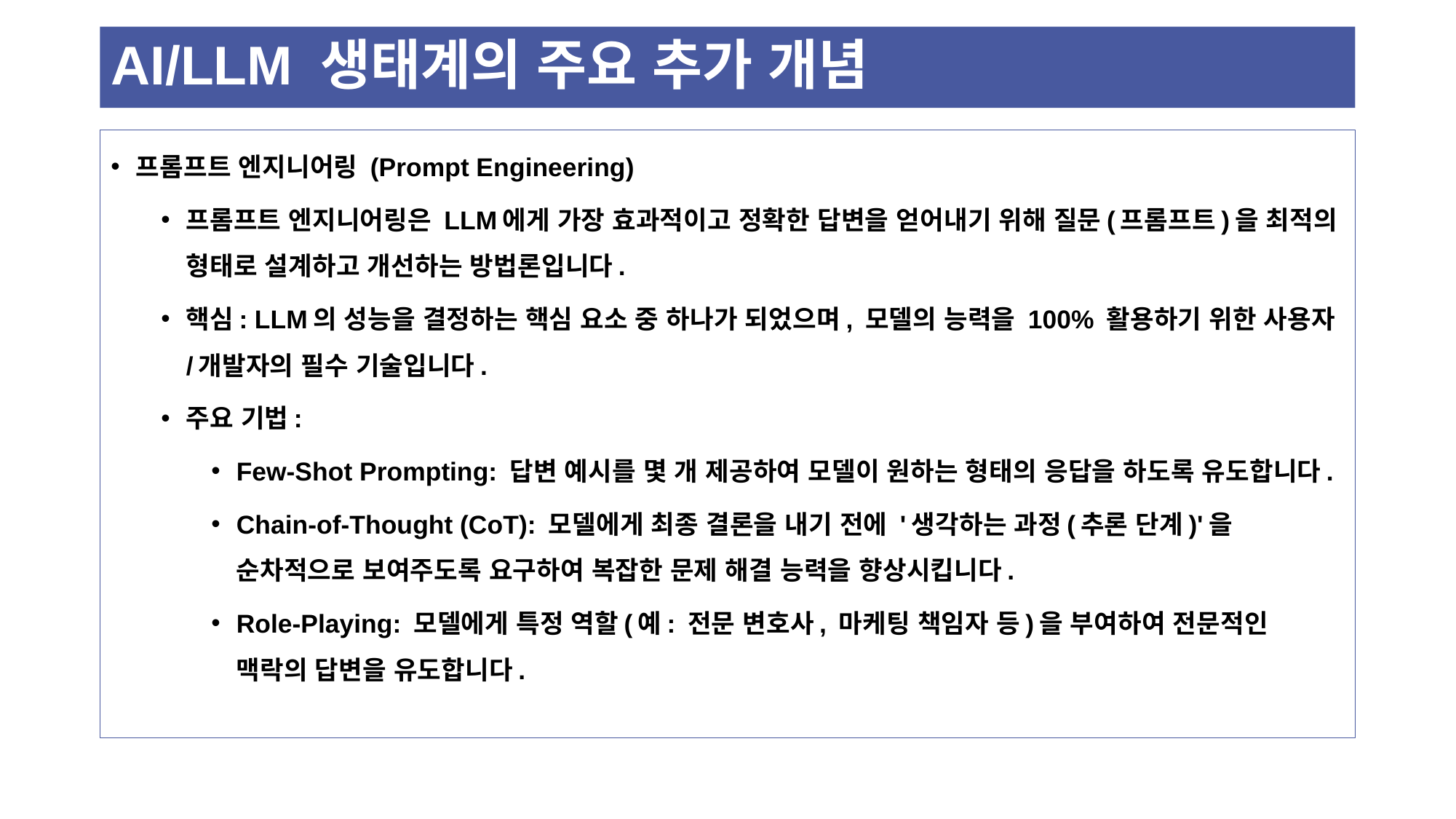

# AI/LLM 생태계의 주요 추가 개념
프롬프트 엔지니어링 (Prompt Engineering)
프롬프트 엔지니어링은 LLM에게 가장 효과적이고 정확한 답변을 얻어내기 위해 질문(프롬프트)을 최적의 형태로 설계하고 개선하는 방법론입니다.
핵심: LLM의 성능을 결정하는 핵심 요소 중 하나가 되었으며, 모델의 능력을 100% 활용하기 위한 사용자/개발자의 필수 기술입니다.
주요 기법:
Few-Shot Prompting: 답변 예시를 몇 개 제공하여 모델이 원하는 형태의 응답을 하도록 유도합니다.
Chain-of-Thought (CoT): 모델에게 최종 결론을 내기 전에 '생각하는 과정(추론 단계)'을 순차적으로 보여주도록 요구하여 복잡한 문제 해결 능력을 향상시킵니다.
Role-Playing: 모델에게 특정 역할(예: 전문 변호사, 마케팅 책임자 등)을 부여하여 전문적인 맥락의 답변을 유도합니다.